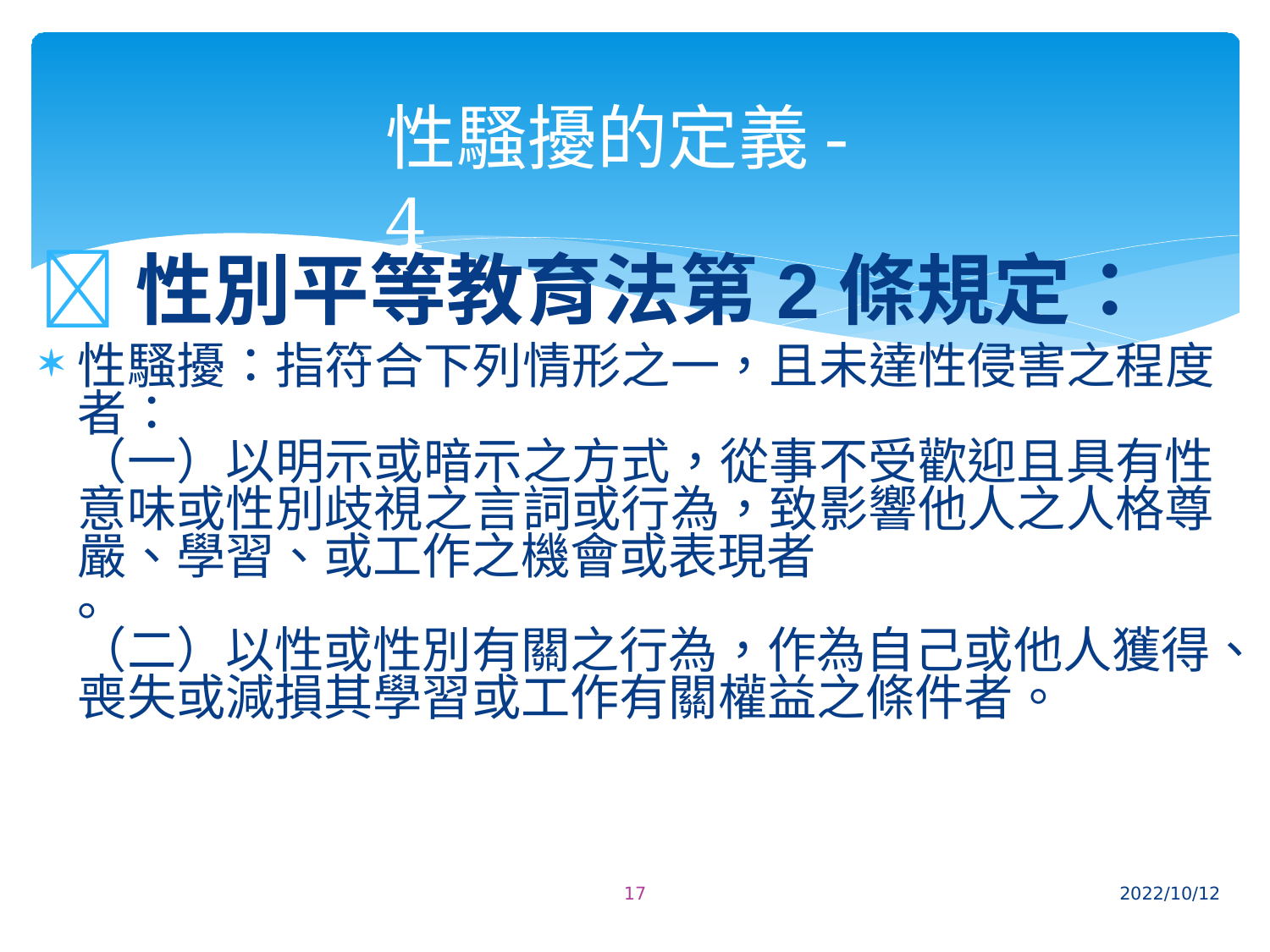

# 性騷擾的定義-4
∗性別平等教育法第2條規定：
性騷擾：指符合下列情形之一，且未達性侵害之程度 者：
（一）以明示或暗示之方式，從事不受歡迎且具有性 意味或性別歧視之言詞或行為，致影響他人之人格尊 嚴、學習、或工作之機會或表現者
。
（二）以性或性別有關之行為，作為自己或他人獲得、 喪失或減損其學習或工作有關權益之條件者。
17
2022/10/12